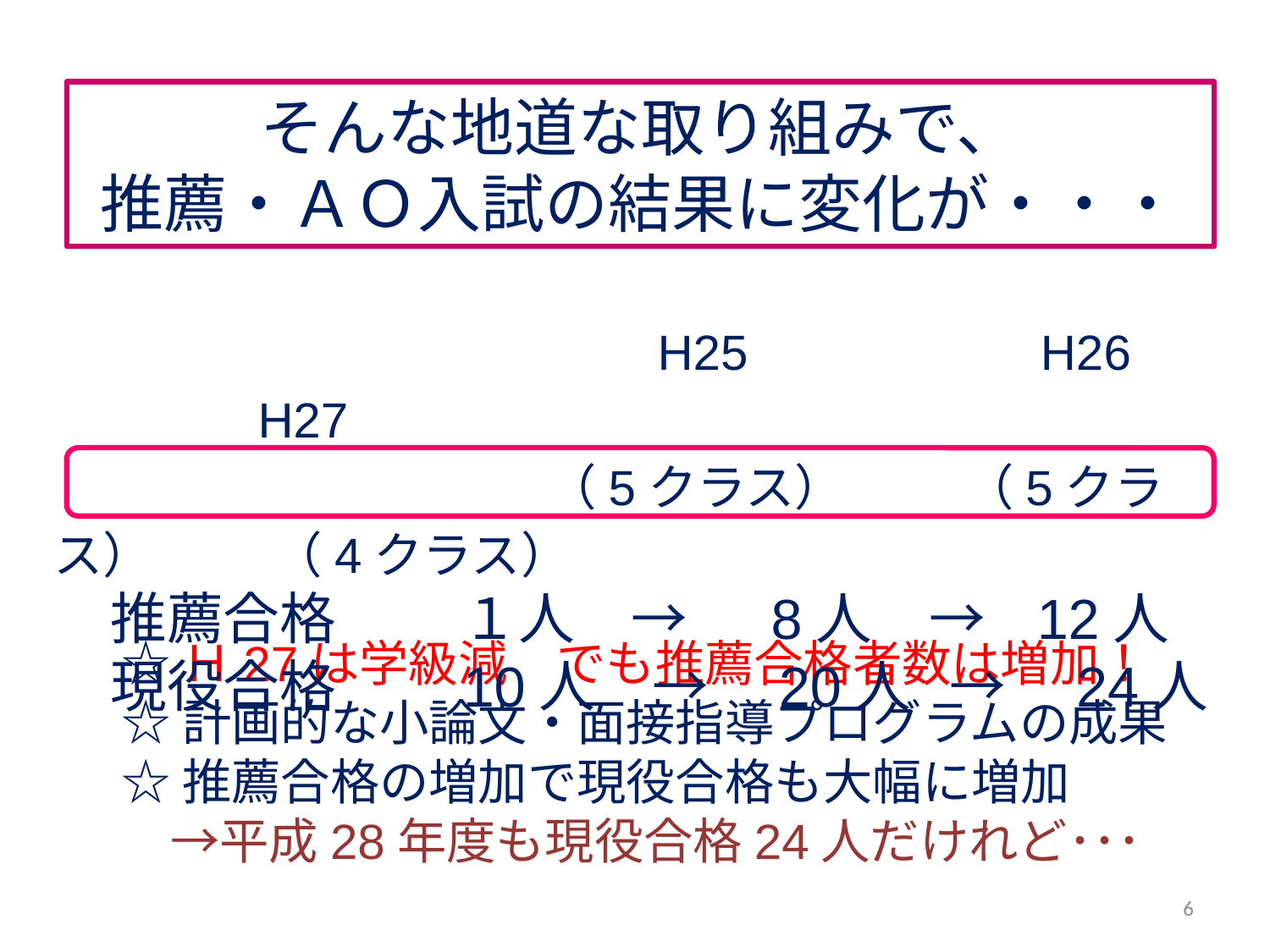

そんな地道な取り組みで、
推薦・ＡＯ入試の結果に変化が・・・
　　　　　　　　　　　　H25　　　　  　H26　　　　    H27
　　　　　　　　　　（5クラス）　  　（5クラス）　　  （4クラス）
　推薦合格　　 １人　→　 8人　→   12人
　現役合格　　10人　→　20人   →　24人

☆Ｈ27は学級減　でも推薦合格者数は増加！
☆計画的な小論文・面接指導プログラムの成果
☆推薦合格の増加で現役合格も大幅に増加
　→平成28年度も現役合格24人だけれど･･･
6